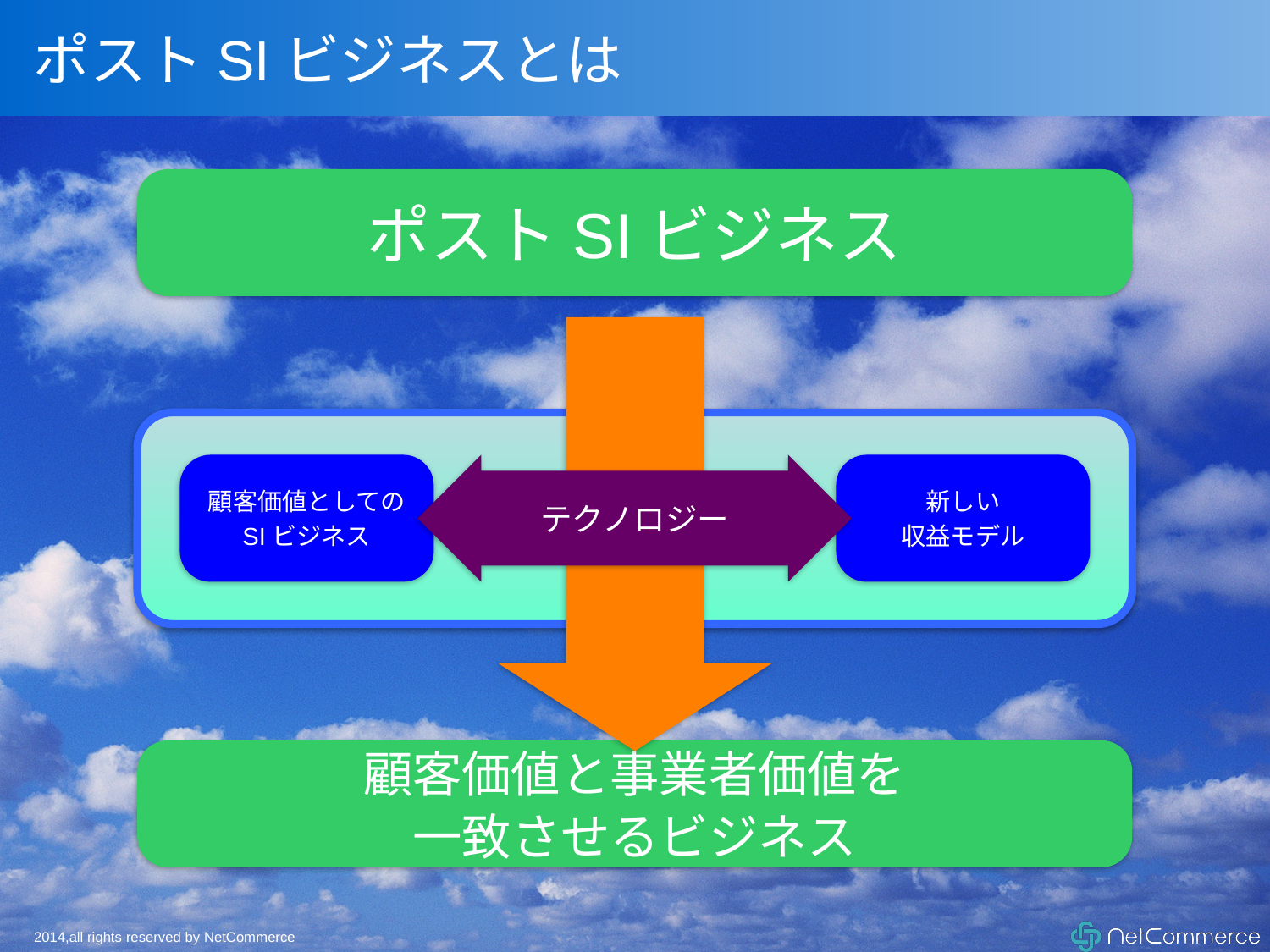

# ポストSIビジネスとは
ポストSIビジネス

顧客価値と事業者価値を
一致させるビジネス

顧客価値としての
SIビジネス
テクノロジー
新しい
収益モデル